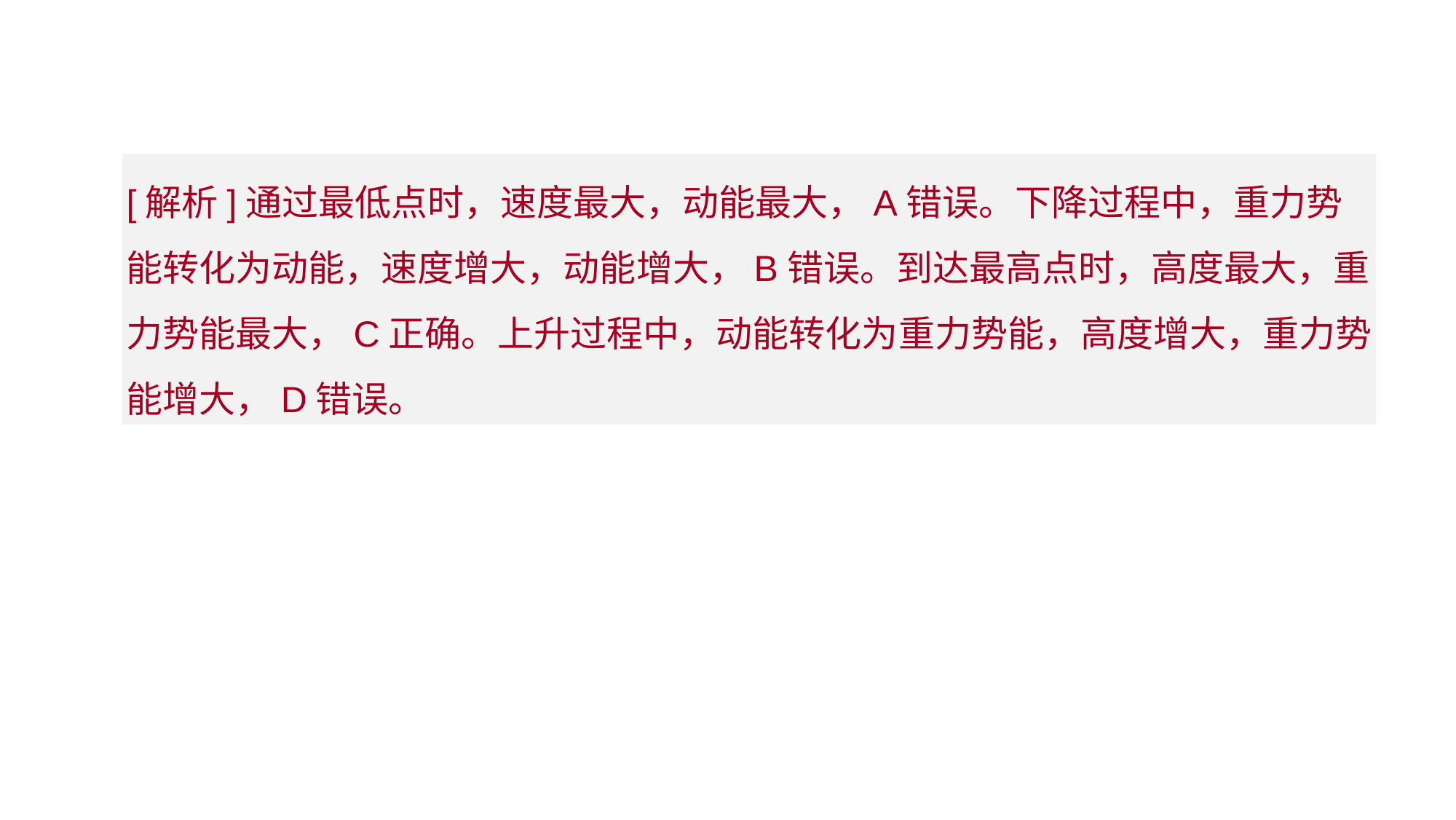

[解析]通过最低点时，速度最大，动能最大，A错误。下降过程中，重力势能转化为动能，速度增大，动能增大，B错误。到达最高点时，高度最大，重力势能最大，C正确。上升过程中，动能转化为重力势能，高度增大，重力势能增大，D错误。
重难突破 能力提升